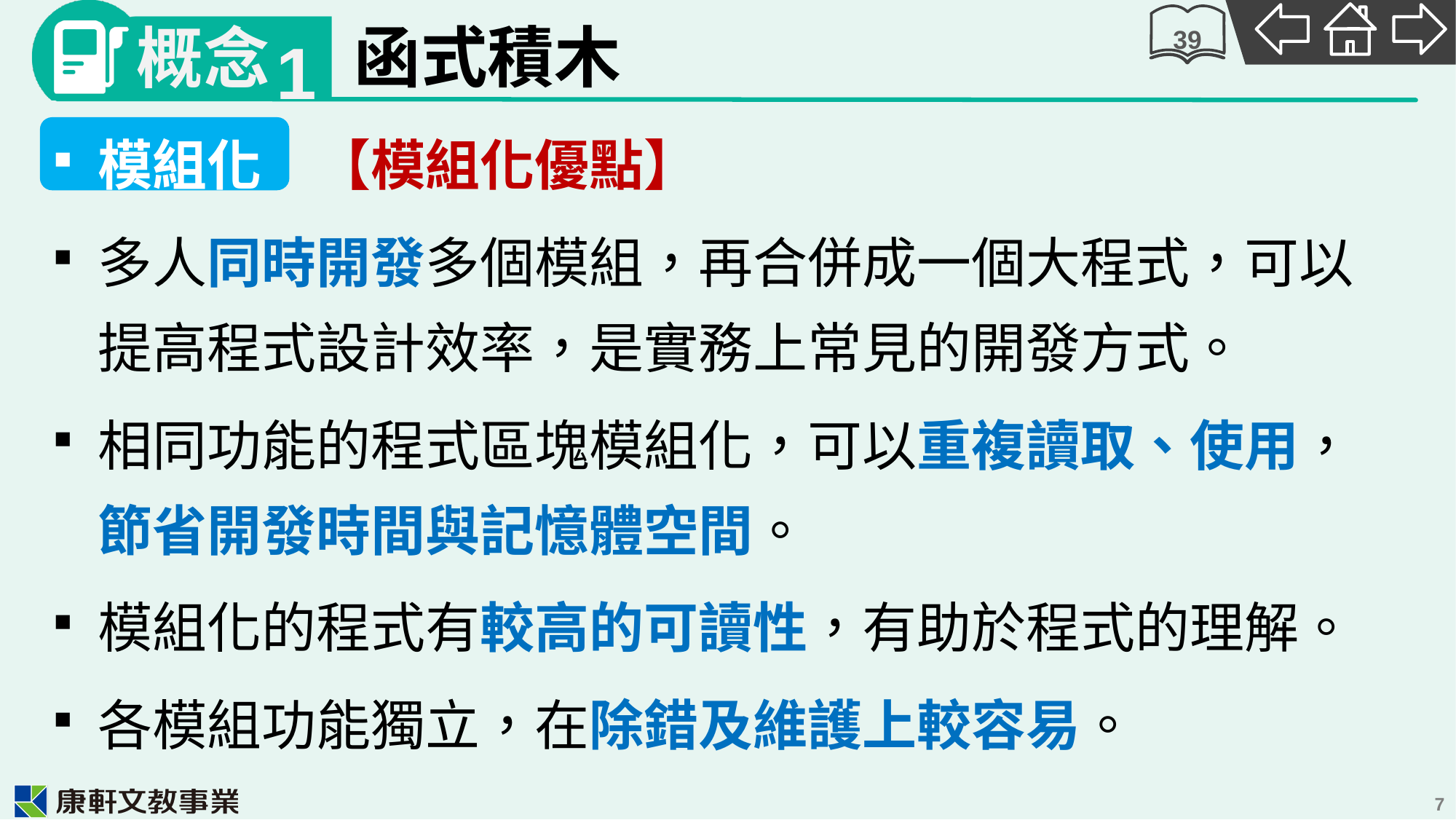

1
# 函式積木
39

模組化　【模組化優點】
多人同時開發多個模組，再合併成一個大程式，可以提高程式設計效率，是實務上常見的開發方式。
相同功能的程式區塊模組化，可以重複讀取、使用，節省開發時間與記憶體空間。
模組化的程式有較高的可讀性，有助於程式的理解。
各模組功能獨立，在除錯及維護上較容易。

7